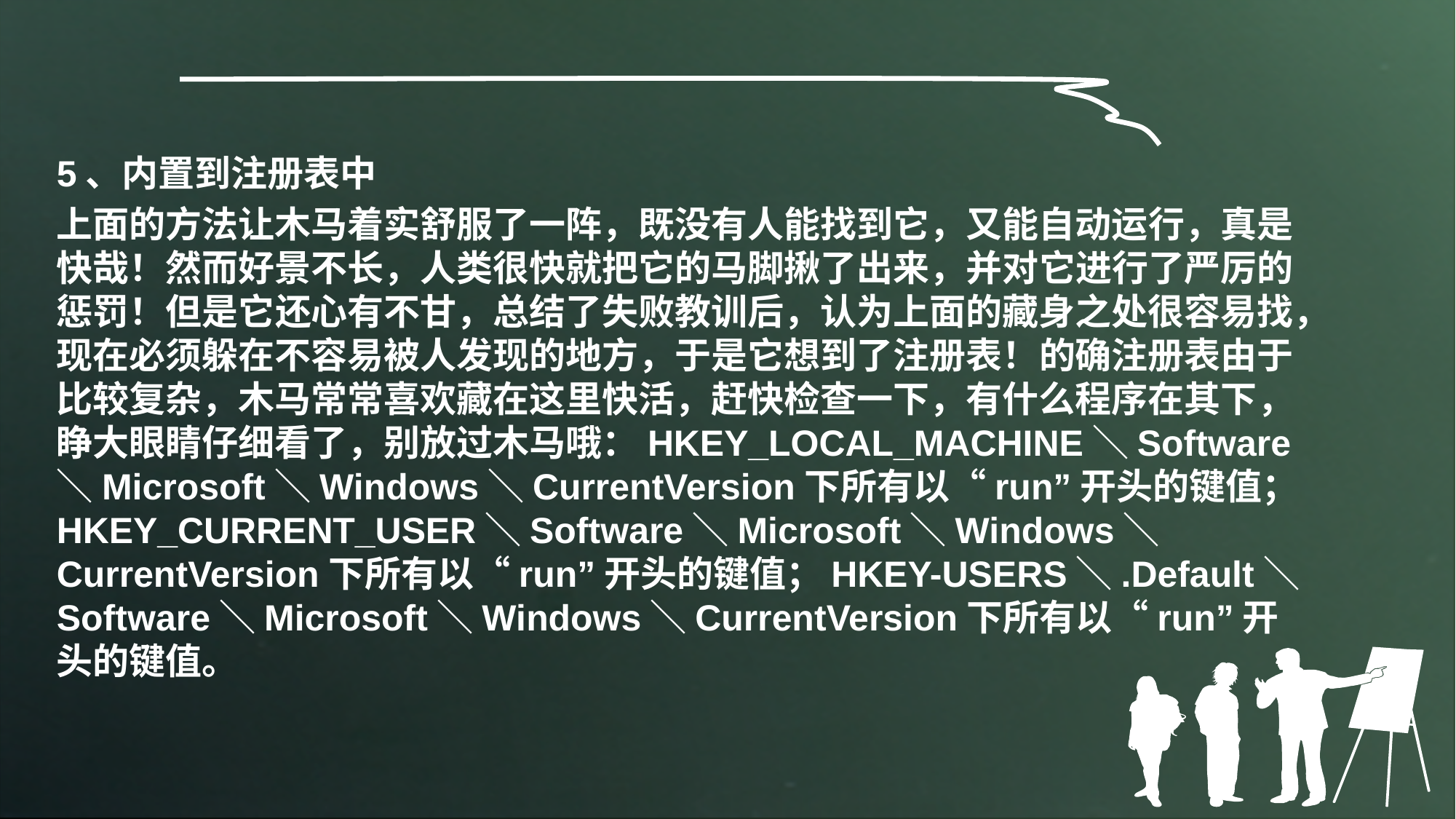

5、内置到注册表中
上面的方法让木马着实舒服了一阵，既没有人能找到它，又能自动运行，真是快哉！然而好景不长，人类很快就把它的马脚揪了出来，并对它进行了严厉的惩罚！但是它还心有不甘，总结了失败教训后，认为上面的藏身之处很容易找，现在必须躲在不容易被人发现的地方，于是它想到了注册表！的确注册表由于比较复杂，木马常常喜欢藏在这里快活，赶快检查一下，有什么程序在其下，睁大眼睛仔细看了，别放过木马哦：HKEY_LOCAL_MACHINE＼Software＼Microsoft＼Windows＼CurrentVersion下所有以“run”开头的键值；HKEY_CURRENT_USER＼Software＼Microsoft＼Windows＼CurrentVersion下所有以“run”开头的键值；HKEY-USERS＼.Default＼Software＼Microsoft＼Windows＼CurrentVersion下所有以“run”开头的键值。